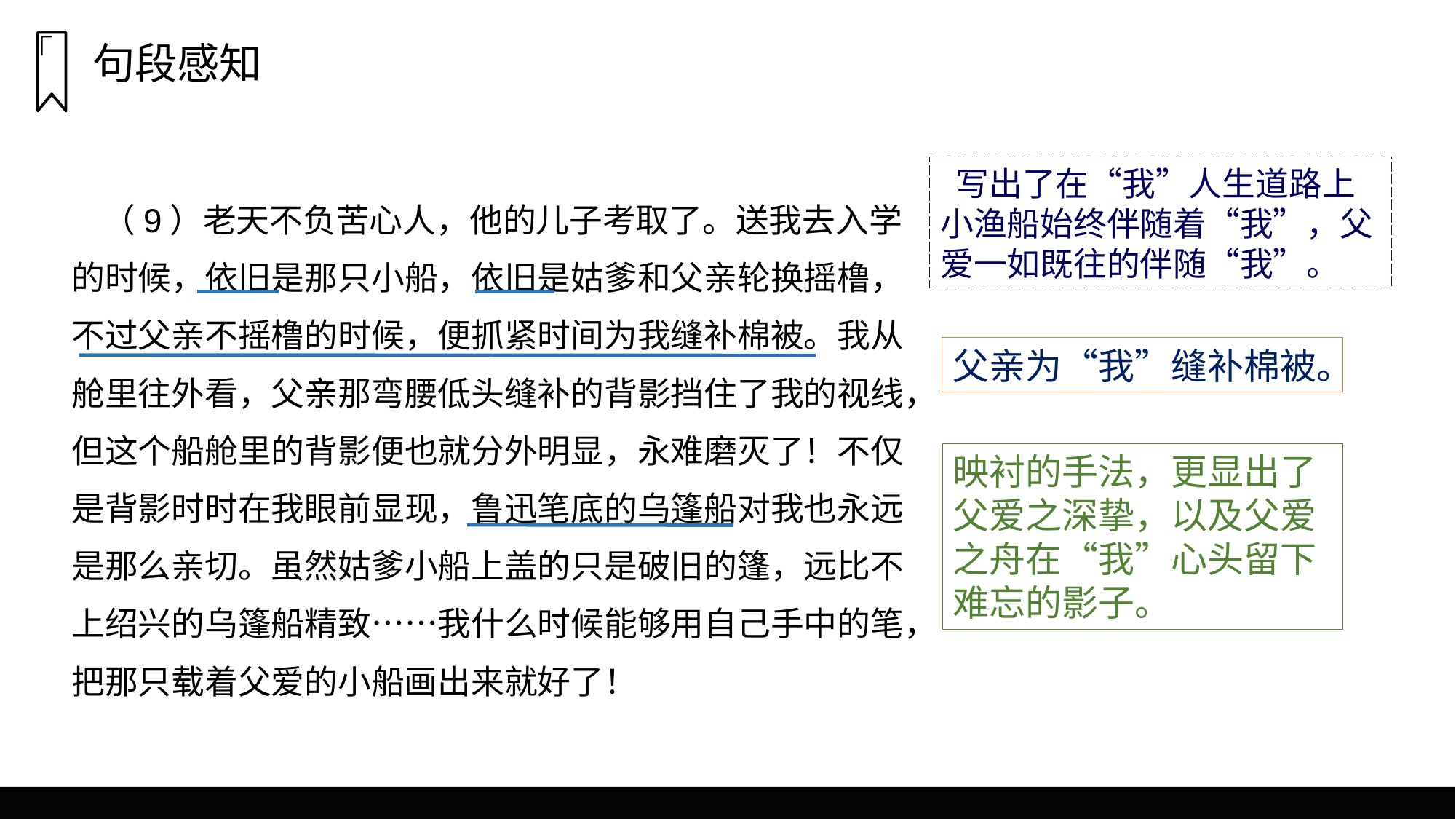

句段感知
 写出了在“我”人生道路上小渔船始终伴随着“我”，父爱一如既往的伴随“我”。
   （9）老天不负苦心人，他的儿子考取了。送我去入学的时候，依旧是那只小船，依旧是姑爹和父亲轮换摇橹，不过父亲不摇橹的时候，便抓紧时间为我缝补棉被。我从舱里往外看，父亲那弯腰低头缝补的背影挡住了我的视线，但这个船舱里的背影便也就分外明显，永难磨灭了！不仅是背影时时在我眼前显现，鲁迅笔底的乌篷船对我也永远是那么亲切。虽然姑爹小船上盖的只是破旧的篷，远比不上绍兴的乌篷船精致……我什么时候能够用自己手中的笔，把那只载着父爱的小船画出来就好了！
父亲为“我”缝补棉被。
映衬的手法，更显出了父爱之深挚，以及父爱之舟在“我”心头留下难忘的影子。